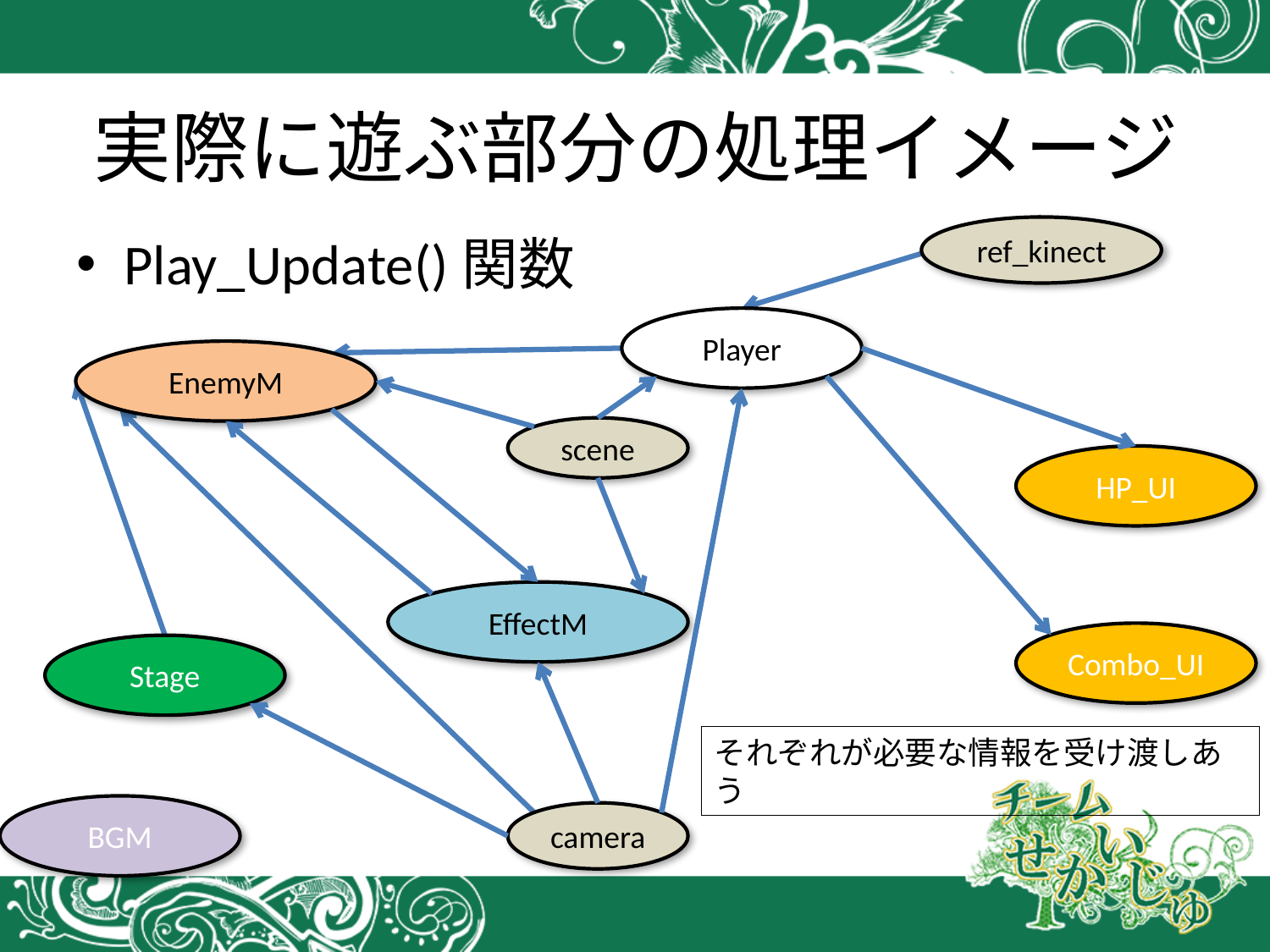

# 実際に遊ぶ部分の処理イメージ
ref_kinect
Player
EnemyM
scene
HP_UI
EffectM
Combo_UI
Stage
それぞれが必要な情報を受け渡しあう
BGM
camera
Play_Update()関数